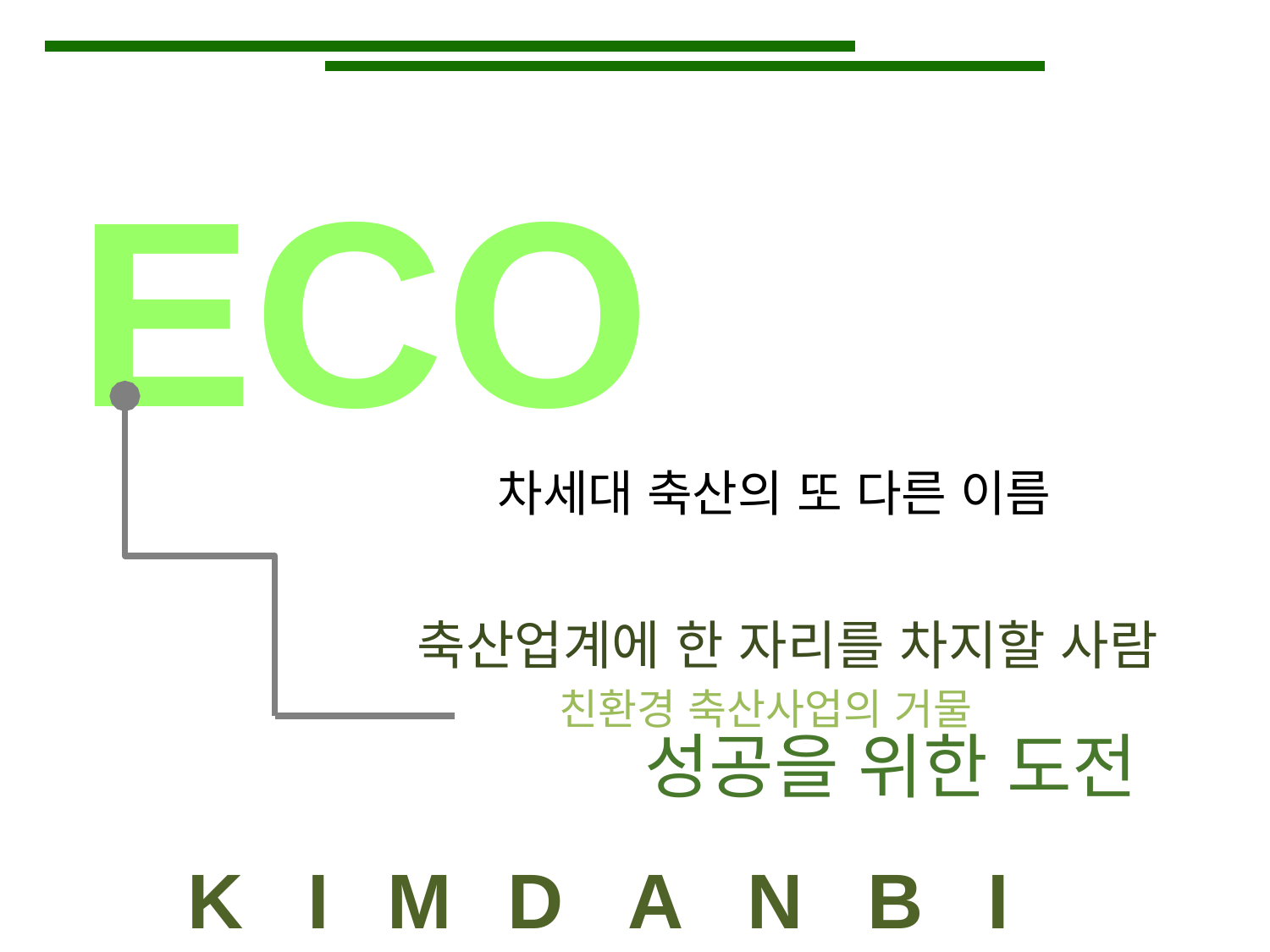

ECO
차세대 축산의 또 다른 이름
축산업계에 한 자리를 차지할 사람
친환경 축산사업의 거물
성공을 위한 도전
K
I
M
D
A
N
B
I